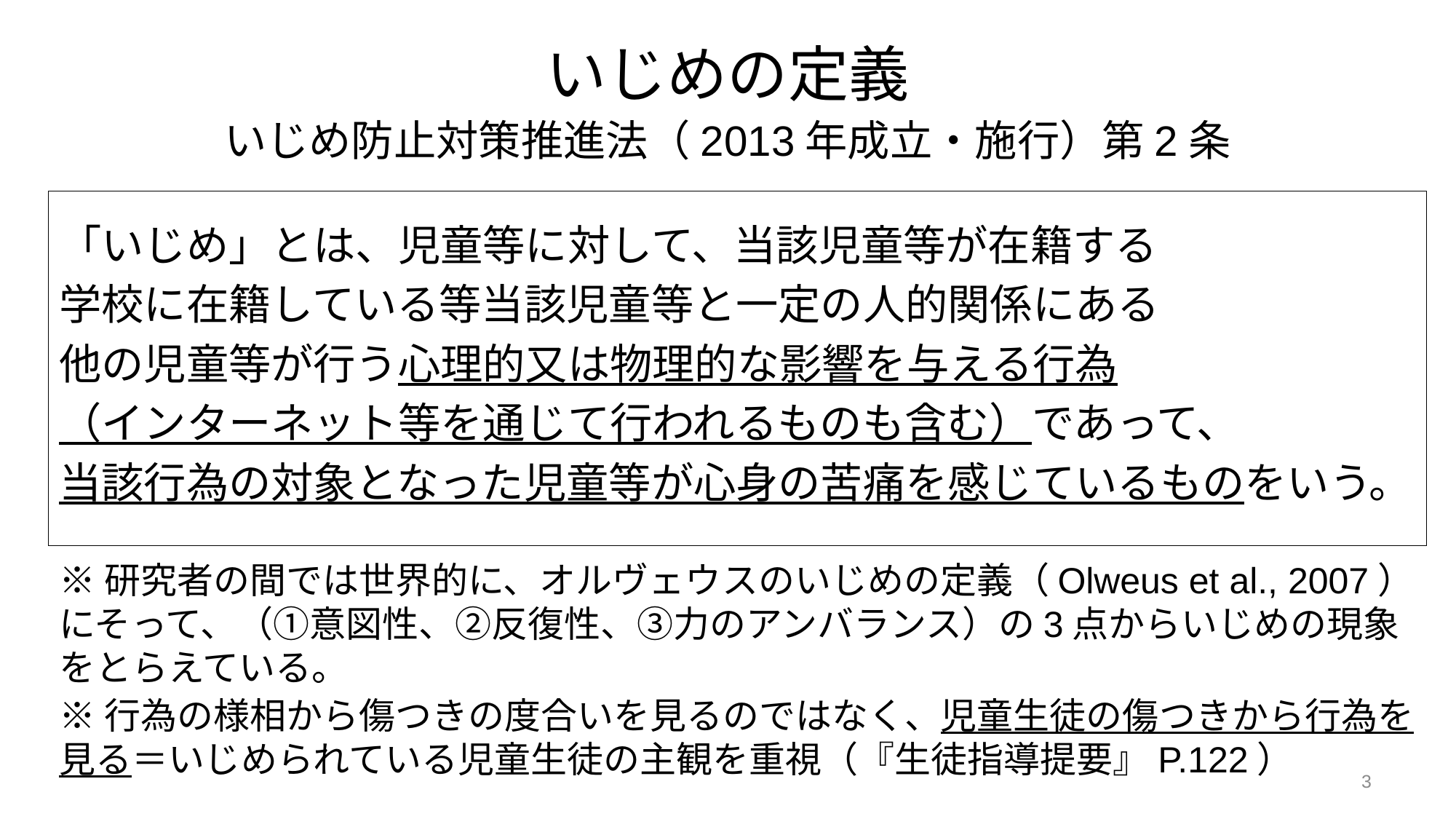

# いじめの定義
いじめ防止対策推進法（2013年成立・施行）第2条

「いじめ」とは、児童等に対して、当該児童等が在籍する
学校に在籍している等当該児童等と一定の人的関係にある
他の児童等が行う心理的又は物理的な影響を与える行為
（インターネット等を通じて行われるものも含む）であって、
当該行為の対象となった児童等が心身の苦痛を感じているものをいう。
※研究者の間では世界的に、オルヴェウスのいじめの定義（Olweus et al., 2007）にそって、（①意図性、②反復性、③力のアンバランス）の3点からいじめの現象をとらえている。
※行為の様相から傷つきの度合いを見るのではなく、児童生徒の傷つきから行為を見る＝いじめられている児童生徒の主観を重視（『生徒指導提要』P.122）
3